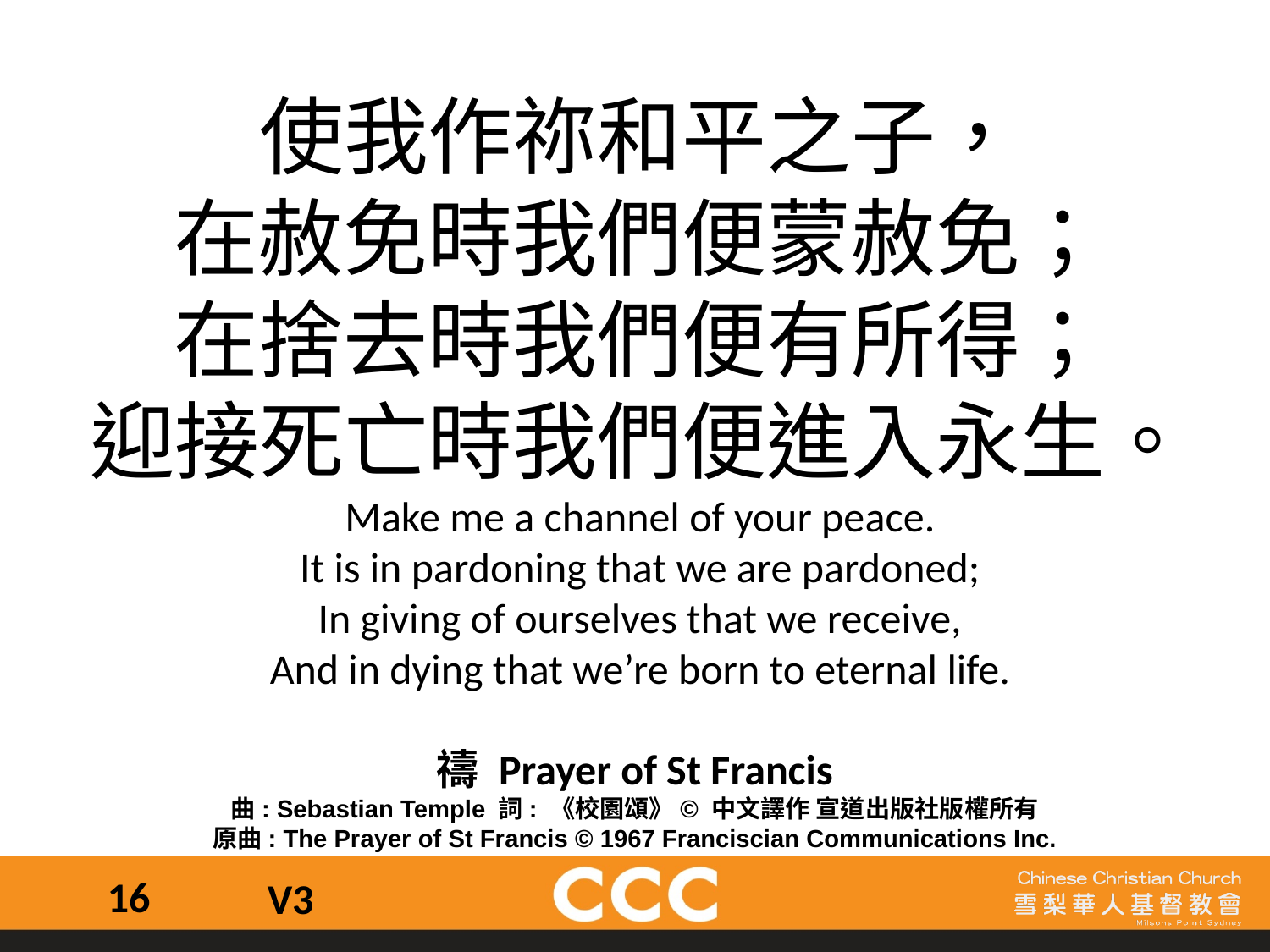

使我作祢和平之子，
在赦免時我們便蒙赦免；
在捨去時我們便有所得；
迎接死亡時我們便進入永生。
Make me a channel of your peace.
It is in pardoning that we are pardoned;
In giving of ourselves that we receive,
And in dying that we’re born to eternal life.
禱 Prayer of St Francis
曲: Sebastian Temple 詞: 《校園頌》© 中文譯作 宣道出版社版權所有
原曲: The Prayer of St Francis © 1967 Franciscian Communications Inc.
16
V3